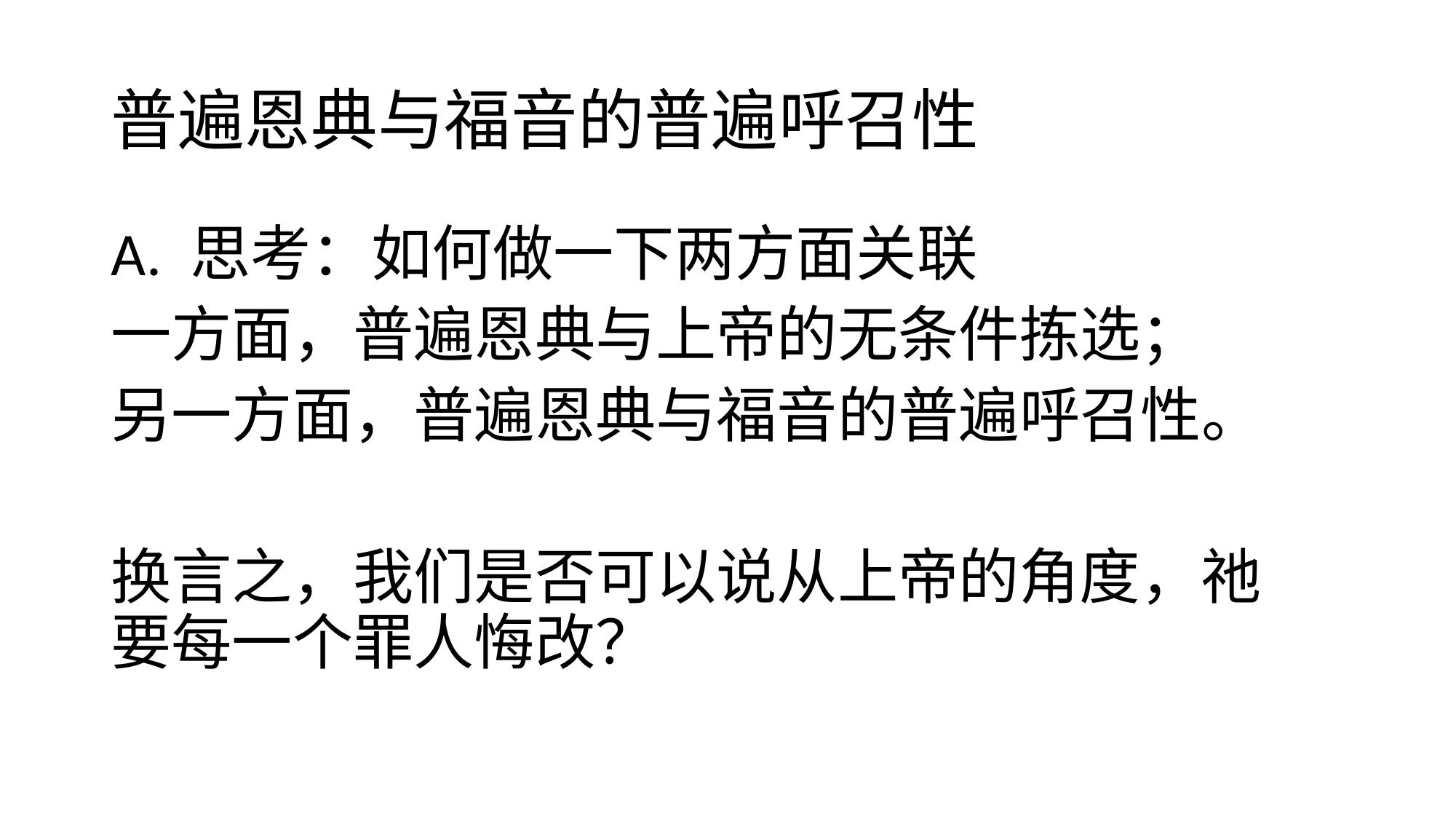

# 普遍恩典与福音的普遍呼召性
A. 思考：如何做一下两方面关联
一方面，普遍恩典与上帝的无条件拣选；
另一方面，普遍恩典与福音的普遍呼召性。

换言之，我们是否可以说从上帝的角度，祂要每一个罪人悔改？